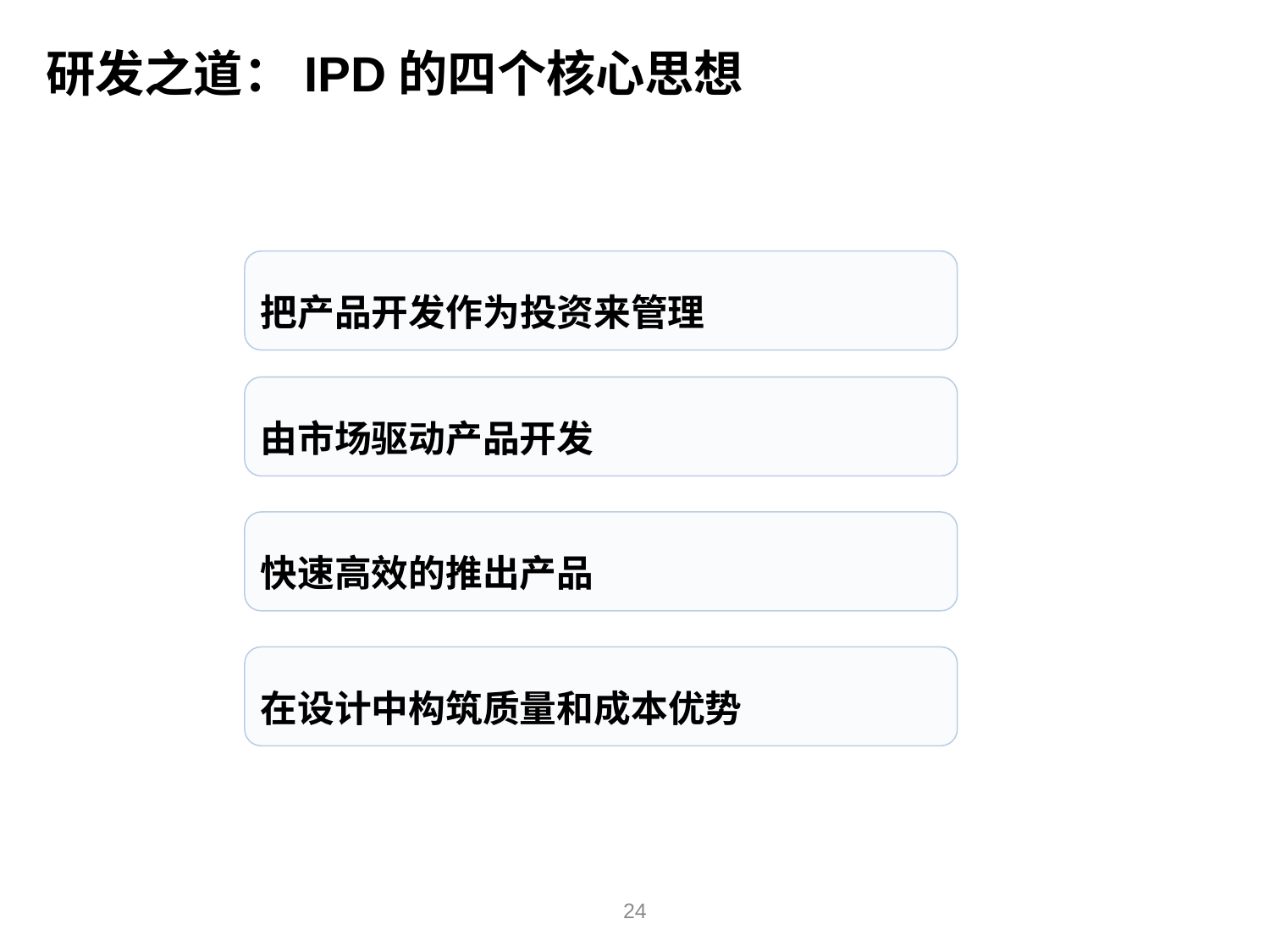

研发之道：IPD的四个核心思想
把产品开发作为投资来管理
由市场驱动产品开发
快速高效的推出产品
在设计中构筑质量和成本优势
24